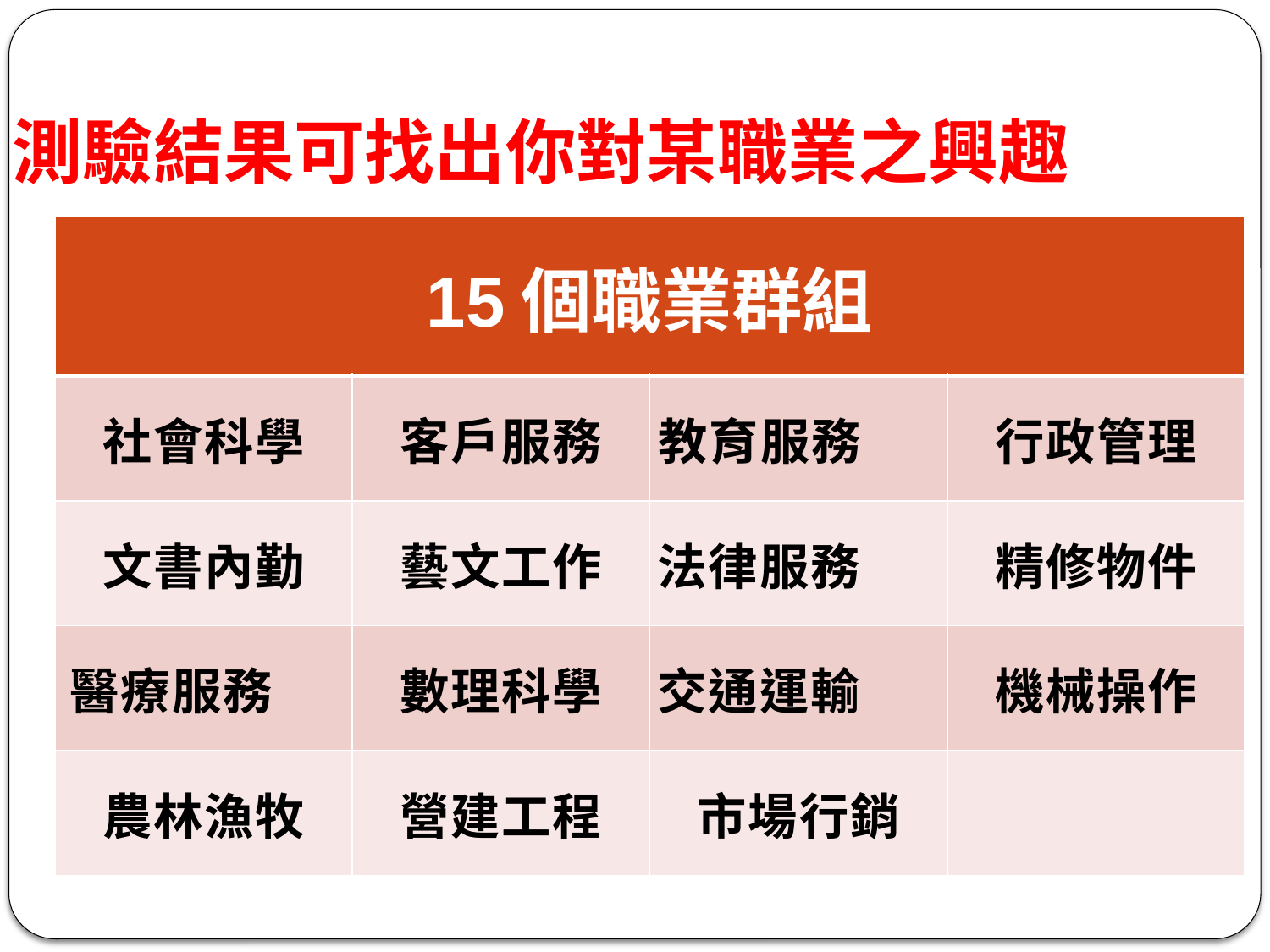

# 測驗結果可找出你對某職業之興趣
| 15個職業群組 |  |  |  |
| --- | --- | --- | --- |
| 社會科學 | 客戶服務 | 教育服務 | 行政管理 |
| 文書內勤 | 藝文工作 | 法律服務 | 精修物件 |
| 醫療服務 | 數理科學 | 交通運輸 | 機械操作 |
| 農林漁牧 | 營建工程 | 市場行銷 |  |